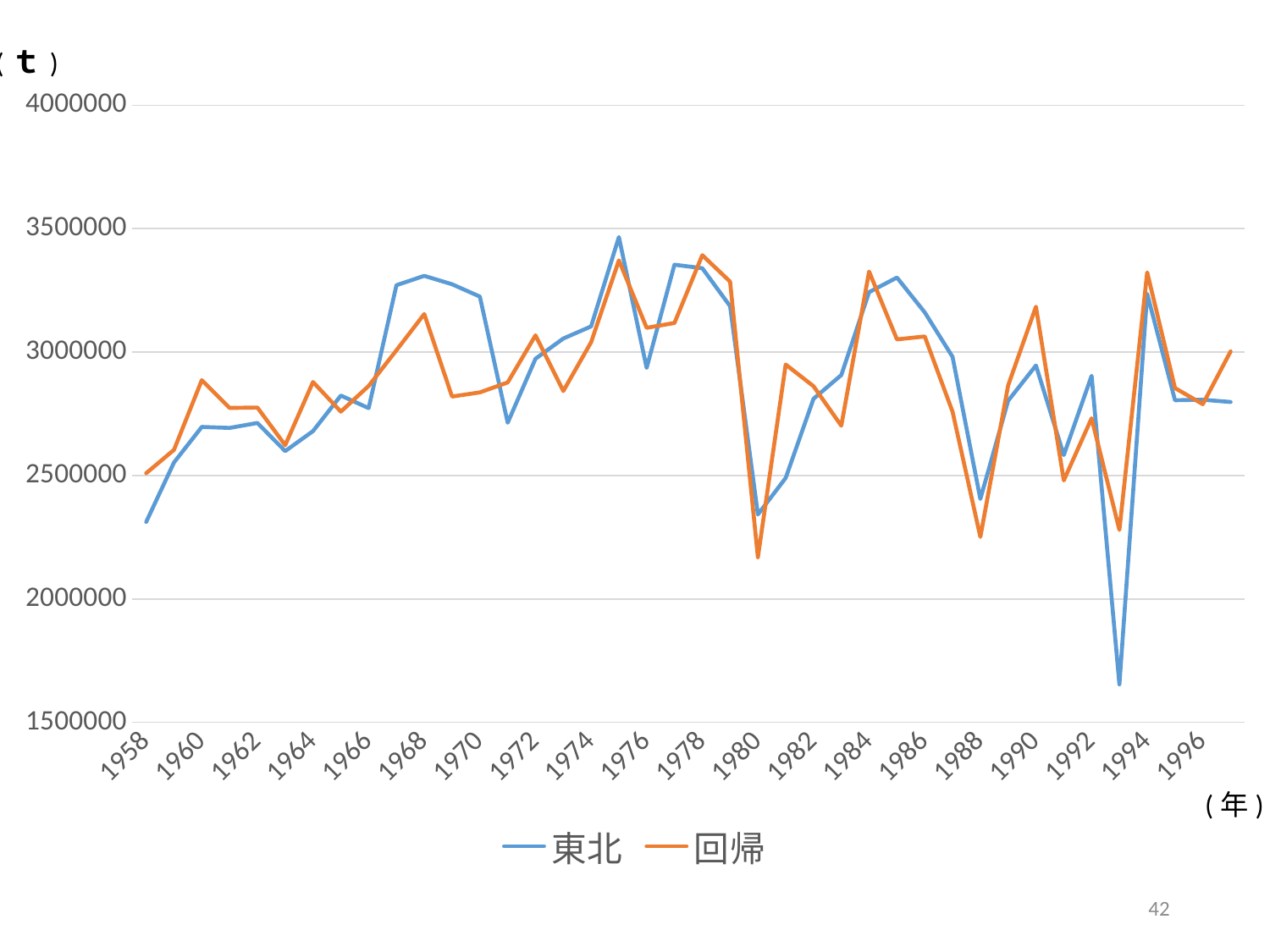

(ｔ)

### Chart

| Category | 東北 | 回帰 |
|---|---|---|
| 1958 | 2312000.0 | 2509534.4607981816 |
| 1959 | 2553000.0 | 2604283.6729894206 |
| 1960 | 2697000.0 | 2886493.163720526 |
| 1961 | 2693000.0 | 2773813.5211021975 |
| 1962 | 2713000.0 | 2775488.5989233553 |
| 1963 | 2599000.0 | 2623084.5719299167 |
| 1964 | 2680000.0 | 2878871.5255406797 |
| 1965 | 2824000.0 | 2758966.5348685607 |
| 1966 | 2773000.0 | 2862869.266016312 |
| 1967 | 3271000.0 | 3007426.118792981 |
| 1968 | 3309000.0 | 3154313.827816166 |
| 1969 | 3275000.0 | 2820054.473728597 |
| 1970 | 3225000.0 | 2836821.7753847763 |
| 1971 | 2714000.0 | 2877165.678786531 |
| 1972 | 2973000.0 | 3068124.7414771616 |
| 1973 | 3055000.0 | 2842395.044648774 |
| 1974 | 3104000.0 | 3040102.4032095596 |
| 1975 | 3466000.0 | 3371712.9497988597 |
| 1976 | 2936000.0 | 3098404.574386589 |
| 1977 | 3354000.0 | 3118032.9451713115 |
| 1978 | 3340000.0 | 3392743.7330329195 |
| 1979 | 3186000.0 | 3285439.7344136983 |
| 1980 | 2342000.0 | 2168859.3950419575 |
| 1981 | 2490000.0 | 2949881.38059438 |
| 1982 | 2811000.0 | 2861948.9041128457 |
| 1983 | 2907000.0 | 2701731.774935946 |
| 1984 | 3243000.0 | 3326378.4867444932 |
| 1985 | 3302000.0 | 3051614.0283403993 |
| 1986 | 3161000.0 | 3063350.5834688023 |
| 1987 | 2981000.0 | 2758642.0455116704 |
| 1988 | 2405000.0 | 2251107.2172399983 |
| 1989 | 2803000.0 | 2865128.8367836773 |
| 1990 | 2946000.0 | 3184060.7886090726 |
| 1991 | 2583000.0 | 2479905.5420578346 |
| 1992 | 2904000.0 | 2732015.3025414124 |
| 1993 | 1654000.0 | 2279594.899452284 |
| 1994 | 3236000.0 | 3323201.8740216866 |
| 1995 | 2805000.0 | 2854488.1468838826 |
| 1996 | 2807000.0 | 2789115.6032724828 |
| 1997 | 2798000.0 | 3002831.873851508 |
(年)
42